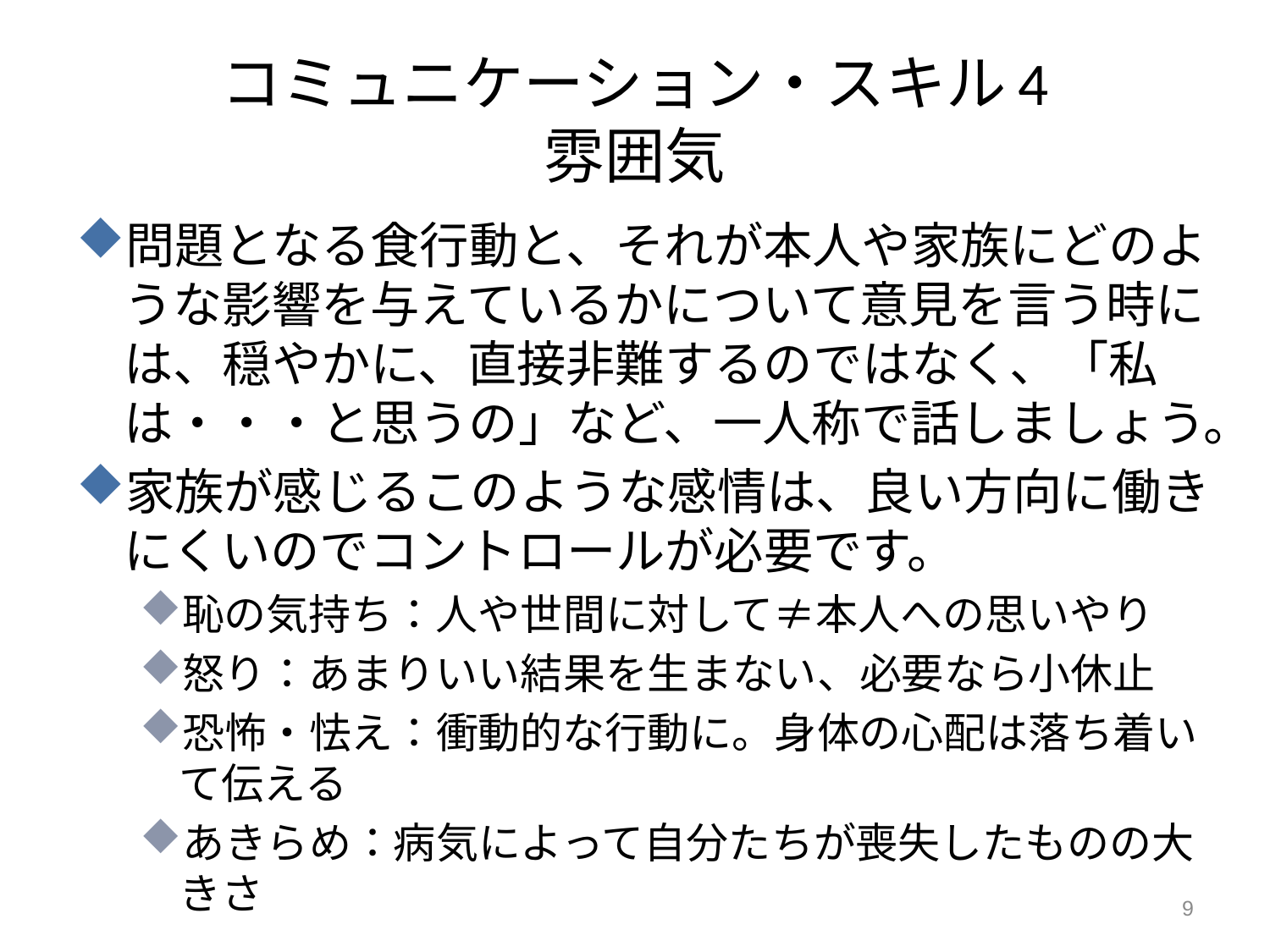

# コミュニケーション・スキル4 雰囲気
問題となる食行動と、それが本人や家族にどのような影響を与えているかについて意見を言う時には、穏やかに、直接非難するのではなく、「私は・・・と思うの」など、一人称で話しましょう。
家族が感じるこのような感情は、良い方向に働きにくいのでコントロールが必要です。
恥の気持ち：人や世間に対して≠本人への思いやり
怒り：あまりいい結果を生まない、必要なら小休止
恐怖・怯え：衝動的な行動に。身体の心配は落ち着いて伝える
あきらめ：病気によって自分たちが喪失したものの大きさ
9